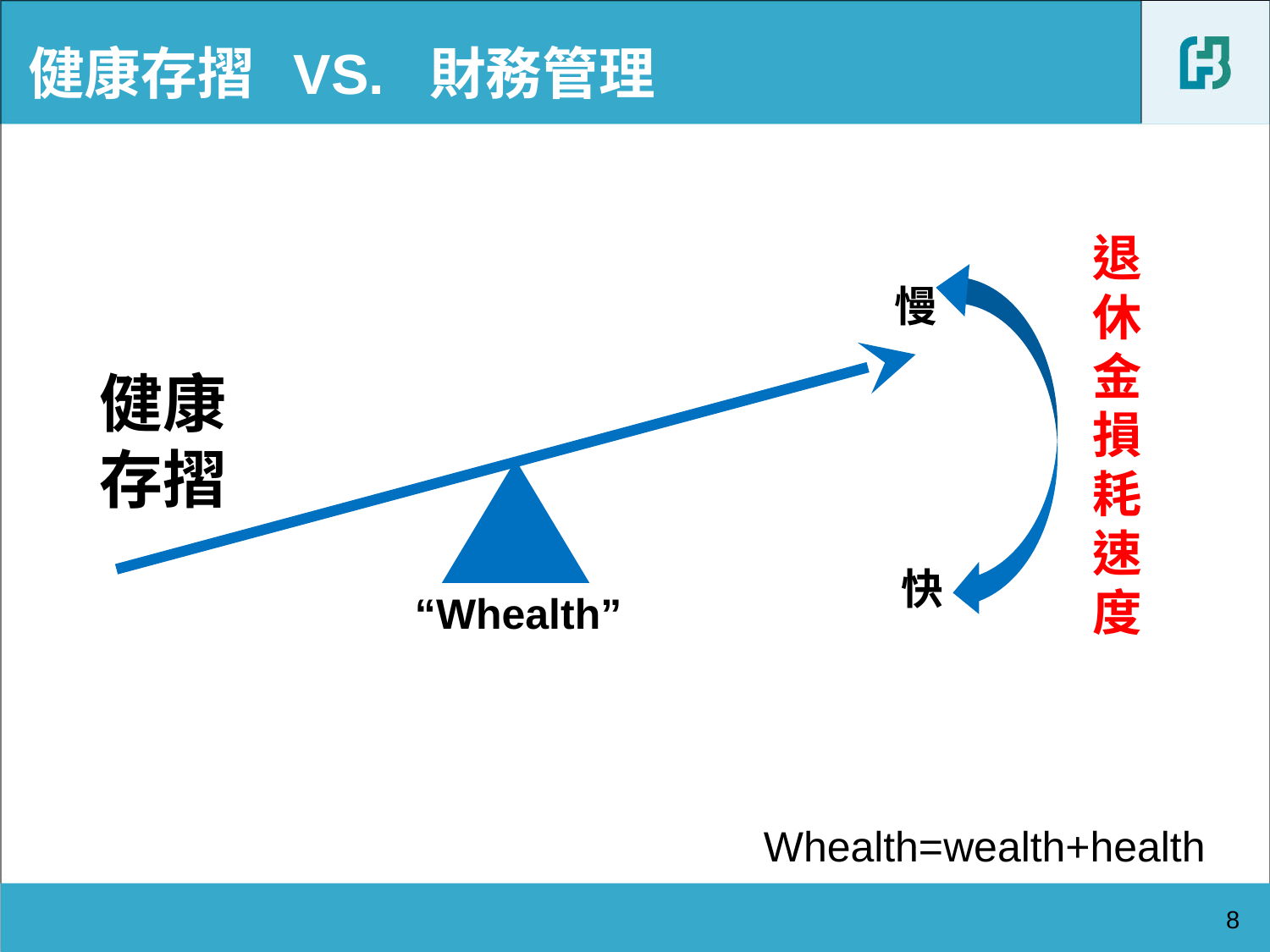

# 健康存摺  VS.  財務管理

慢

快
健康
存摺

退
休
金
損
耗
速
度

慢

快
健康
存摺

退
休
金
損
耗
速
度

慢

快
健康
存摺

“Whealth”

健康
存摺

退
休
金
損
耗
速
度

慢

快
“Whealth”

退
休
金
損
耗
速
度

慢

快
健康
存摺

“Whealth”
Whealth=wealth+health
8